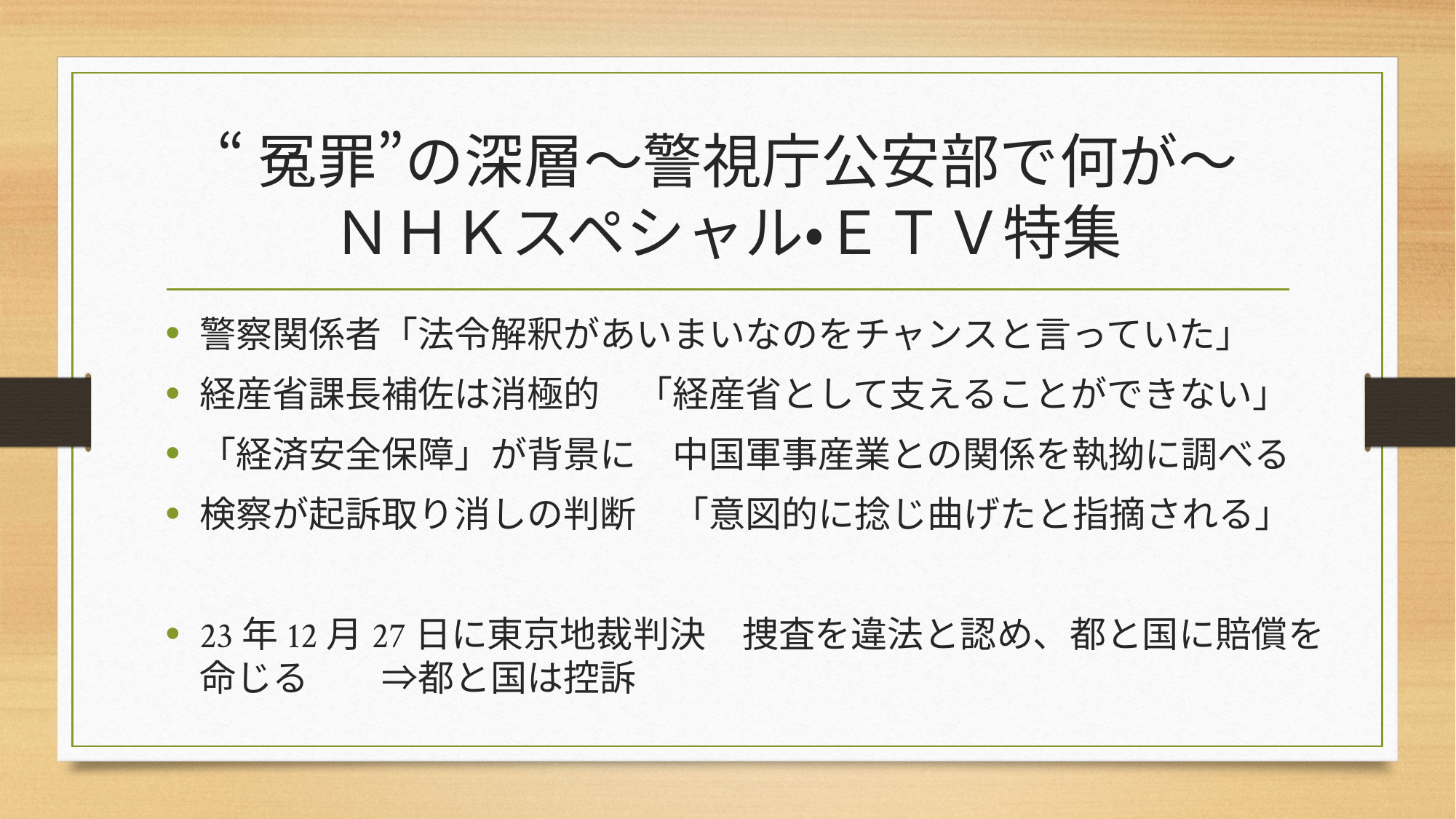

# “冤罪”の深層〜警視庁公安部で何が〜 ＮＨＫスペシャル・ＥＴＶ特集
警察関係者「法令解釈があいまいなのをチャンスと言っていた」
経産省課長補佐は消極的　「経産省として支えることができない」
「経済安全保障」が背景に　中国軍事産業との関係を執拗に調べる
検察が起訴取り消しの判断　「意図的に捻じ曲げたと指摘される」

23年12月27日に東京地裁判決　捜査を違法と認め、都と国に賠償を命じる　　⇒都と国は控訴